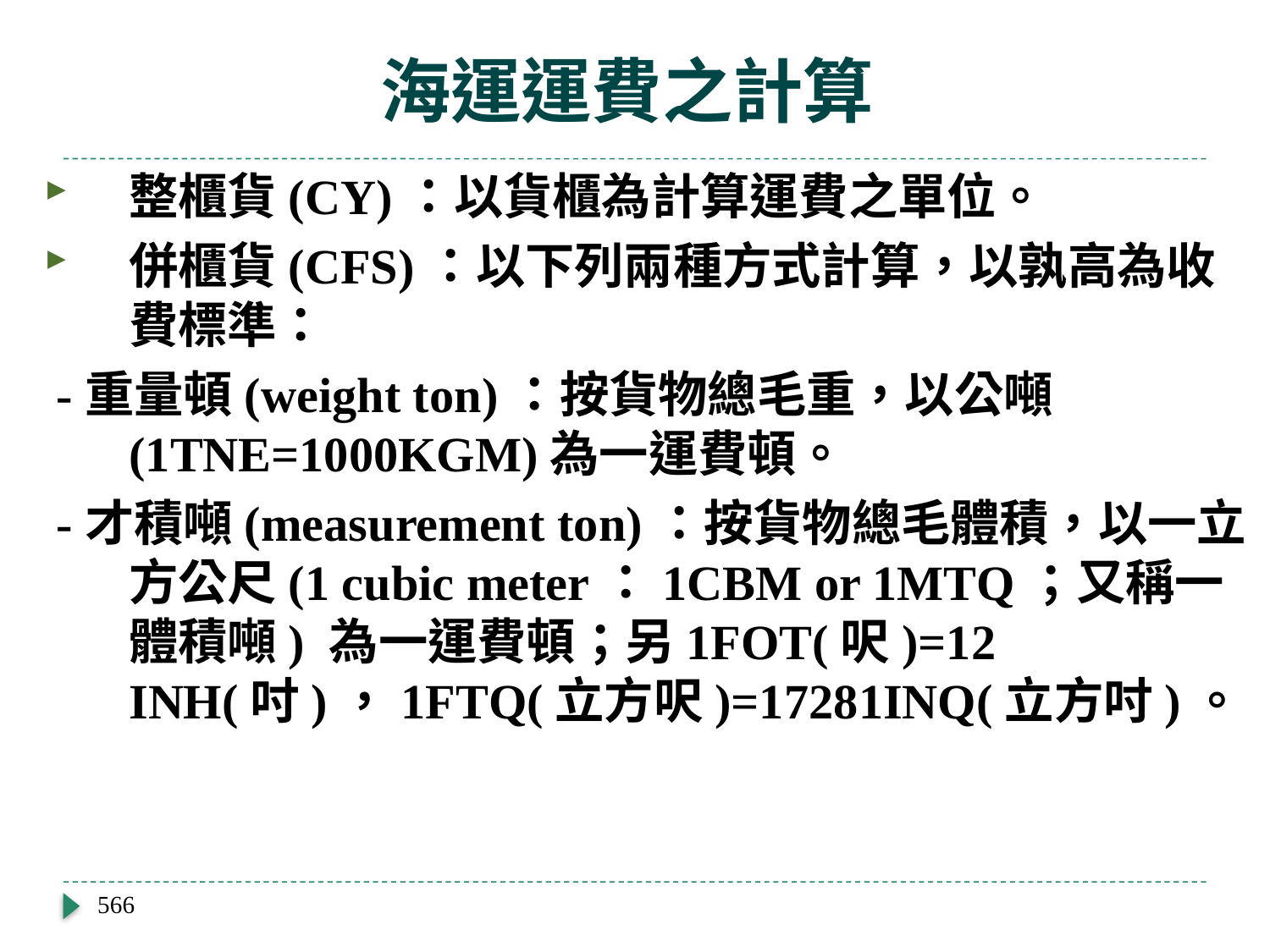

# 海運運費之計算
整櫃貨(CY)：以貨櫃為計算運費之單位。
併櫃貨(CFS)：以下列兩種方式計算，以孰高為收費標準：
 -重量頓(weight ton)：按貨物總毛重，以公噸(1TNE=1000KGM)為一運費頓。
 -才積噸(measurement ton)：按貨物總毛體積，以一立方公尺(1 cubic meter：1CBM or 1MTQ；又稱一體積噸) 為一運費頓；另1FOT(呎)=12 INH(吋)，1FTQ(立方呎)=17281INQ(立方吋)。
566